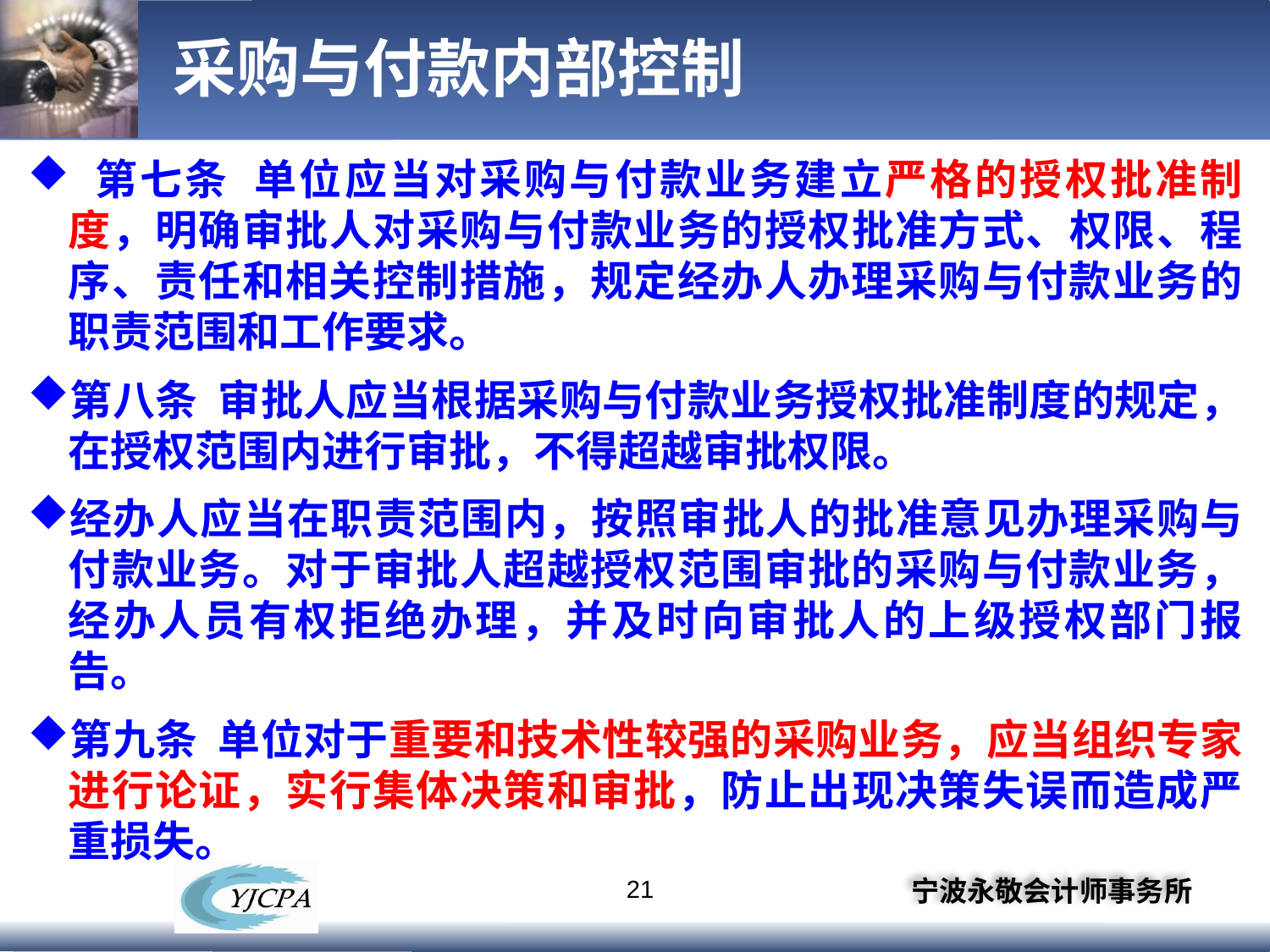

# 采购与付款内部控制
 第七条  单位应当对采购与付款业务建立严格的授权批准制度，明确审批人对采购与付款业务的授权批准方式、权限、程序、责任和相关控制措施，规定经办人办理采购与付款业务的职责范围和工作要求。
第八条  审批人应当根据采购与付款业务授权批准制度的规定，在授权范围内进行审批，不得超越审批权限。
经办人应当在职责范围内，按照审批人的批准意见办理采购与付款业务。对于审批人超越授权范围审批的采购与付款业务，经办人员有权拒绝办理，并及时向审批人的上级授权部门报告。
第九条  单位对于重要和技术性较强的采购业务，应当组织专家进行论证，实行集体决策和审批，防止出现决策失误而造成严重损失。